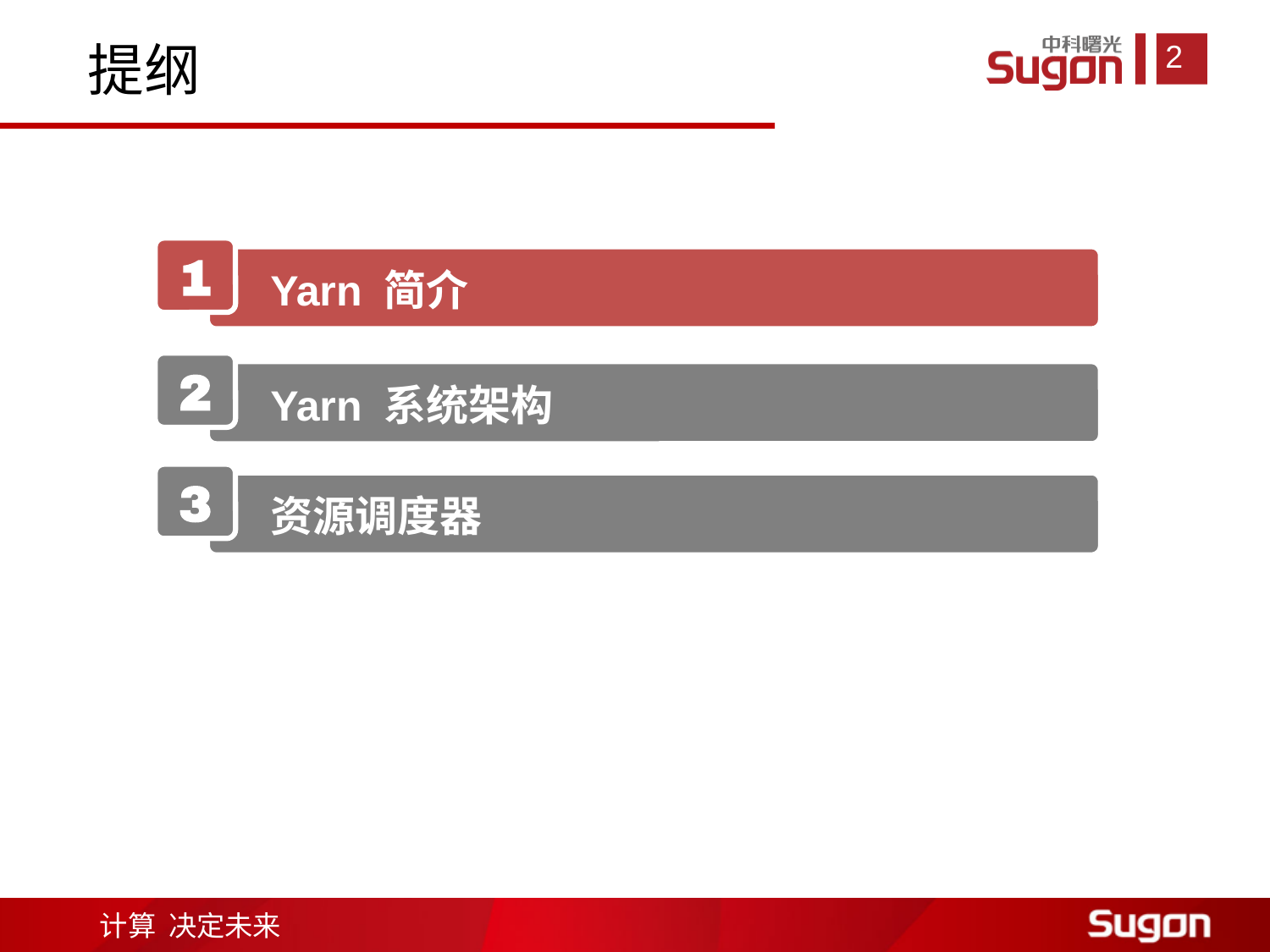

提纲
1

Yarn 简介
2

Yarn 系统架构
3

资源调度器